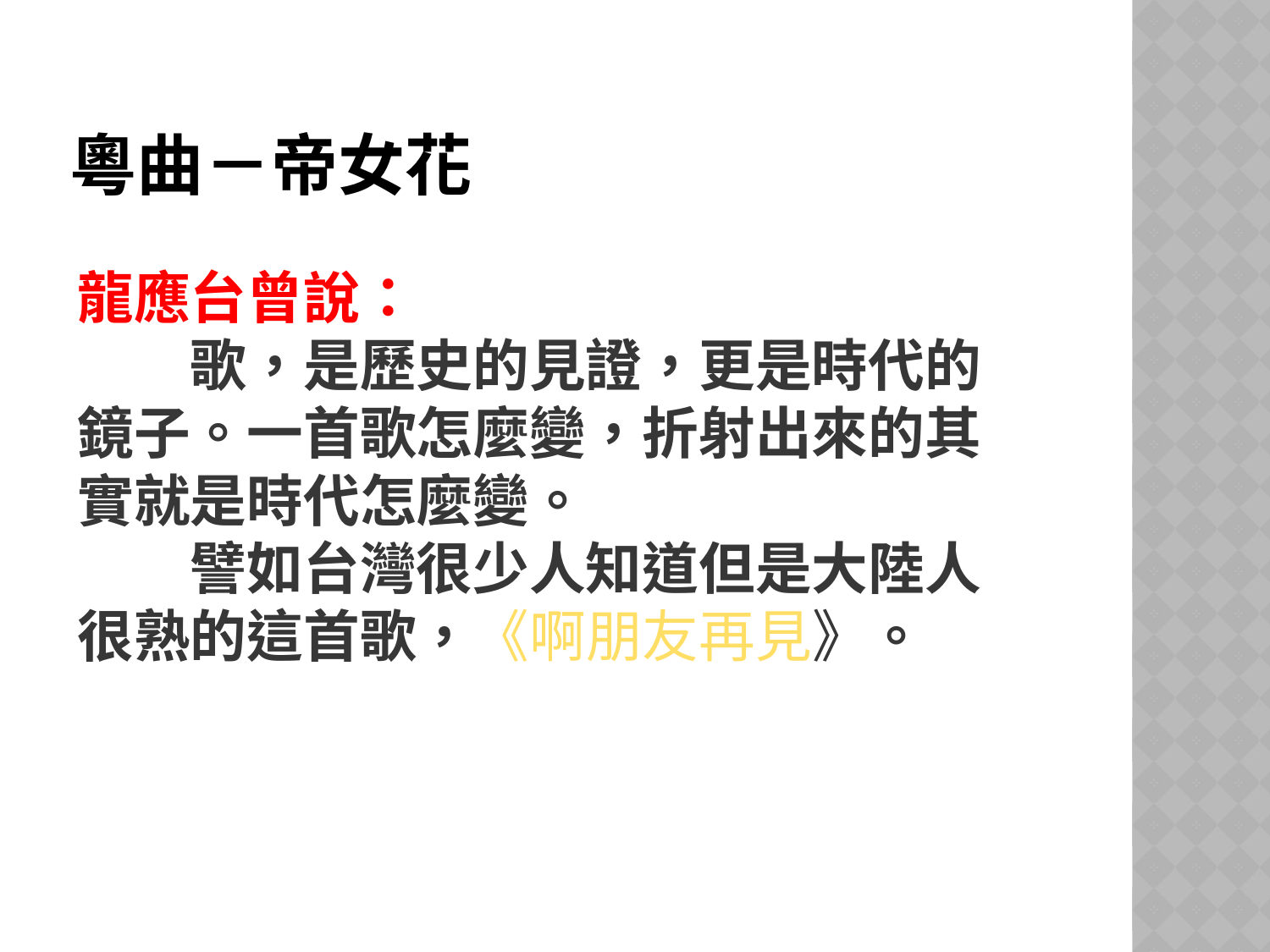

# 粵曲－帝女花

龍應台曾說：
　　歌，是歷史的見證，更是時代的鏡子。一首歌怎麼變，折射出來的其實就是時代怎麼變。
　　譬如台灣很少人知道但是大陸人很熟的這首歌，《啊朋友再見》。